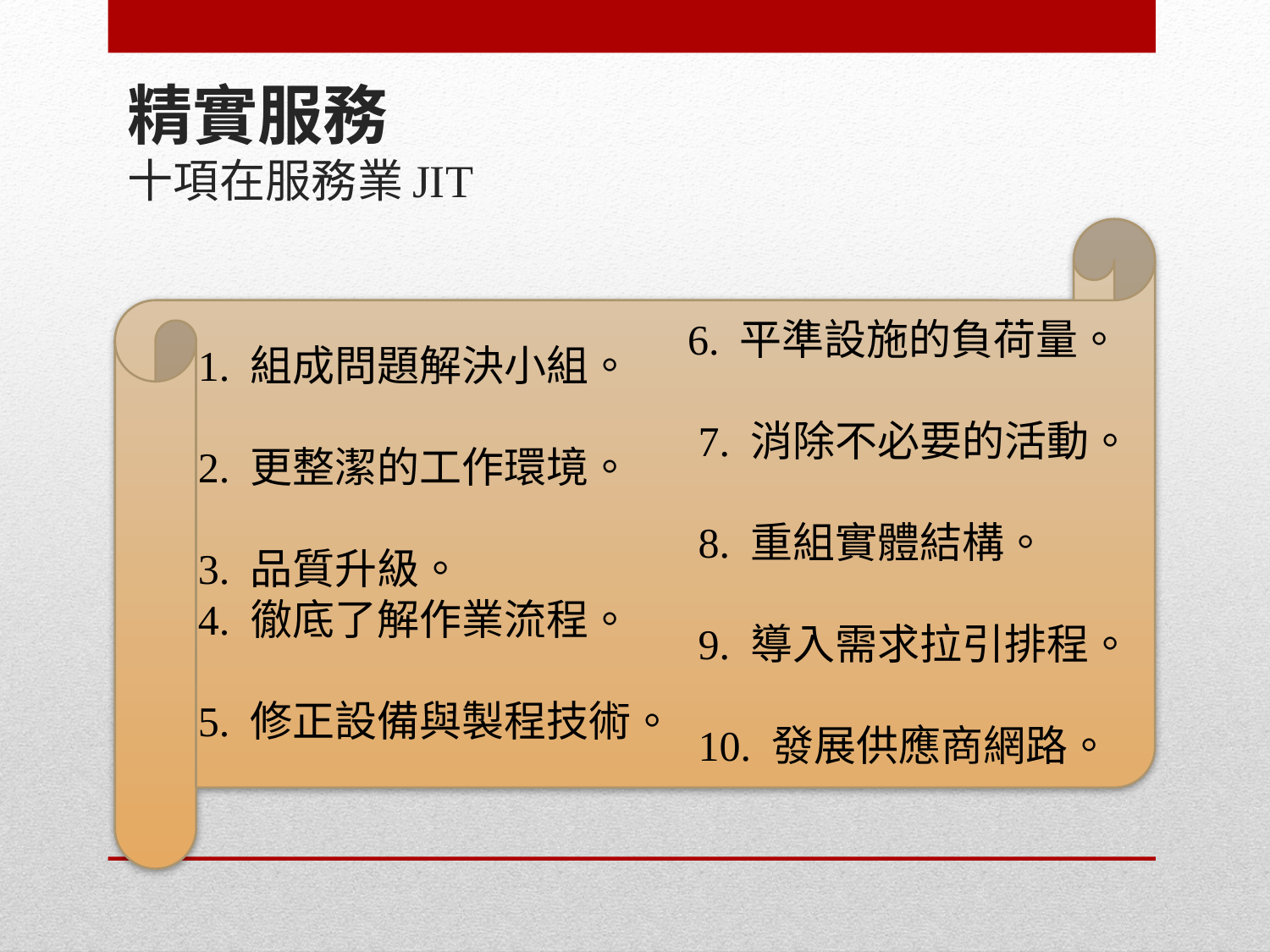

# 精實服務 十項在服務業JIT

6. 平準設施的負荷量。

 7. 消除不必要的活動。

 8. 重組實體結構。

 9. 導入需求拉引排程。

 10. 發展供應商網路。
 1. 組成問題解決小組。

 2. 更整潔的工作環境。

 3. 品質升級。
 4. 徹底了解作業流程。

 5. 修正設備與製程技術。